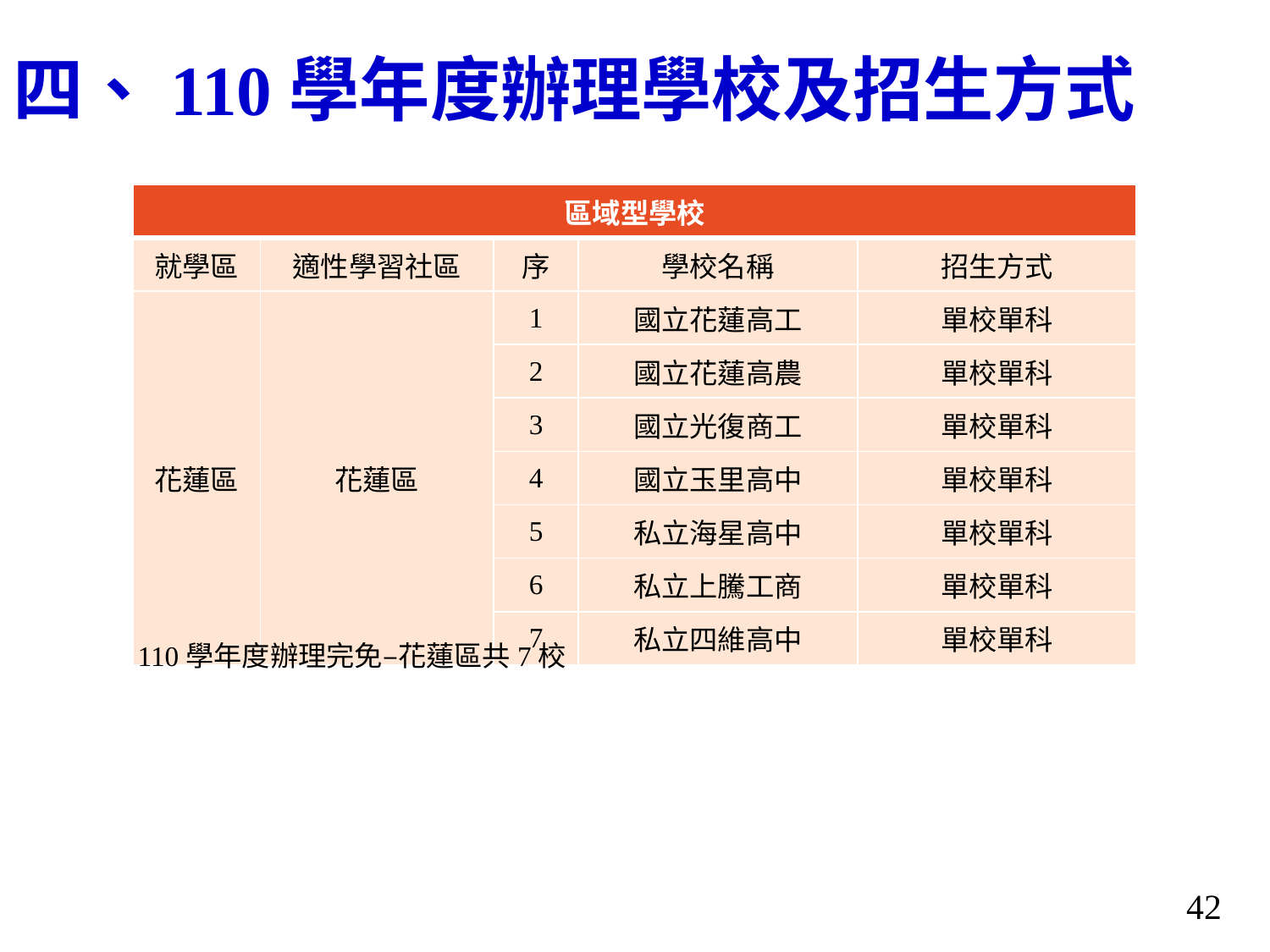

# 四、110學年度辦理學校及招生方式
| 區域型學校 |  |  |  |  |
| --- | --- | --- | --- | --- |
| 就學區 | 適性學習社區 | 序 | 學校名稱 | 招生方式 |
| 花蓮區 | 花蓮區 | 1 | 國立花蓮高工 | 單校單科 |
|  |  | 2 | 國立花蓮高農 | 單校單科 |
|  |  | 3 | 國立光復商工 | 單校單科 |
|  |  | 4 | 國立玉里高中 | 單校單科 |
|  |  | 5 | 私立海星高中 | 單校單科 |
|  |  | 6 | 私立上騰工商 | 單校單科 |
|  |  | 7 | 私立四維高中 | 單校單科 |
110學年度辦理完免–花蓮區共7校
42